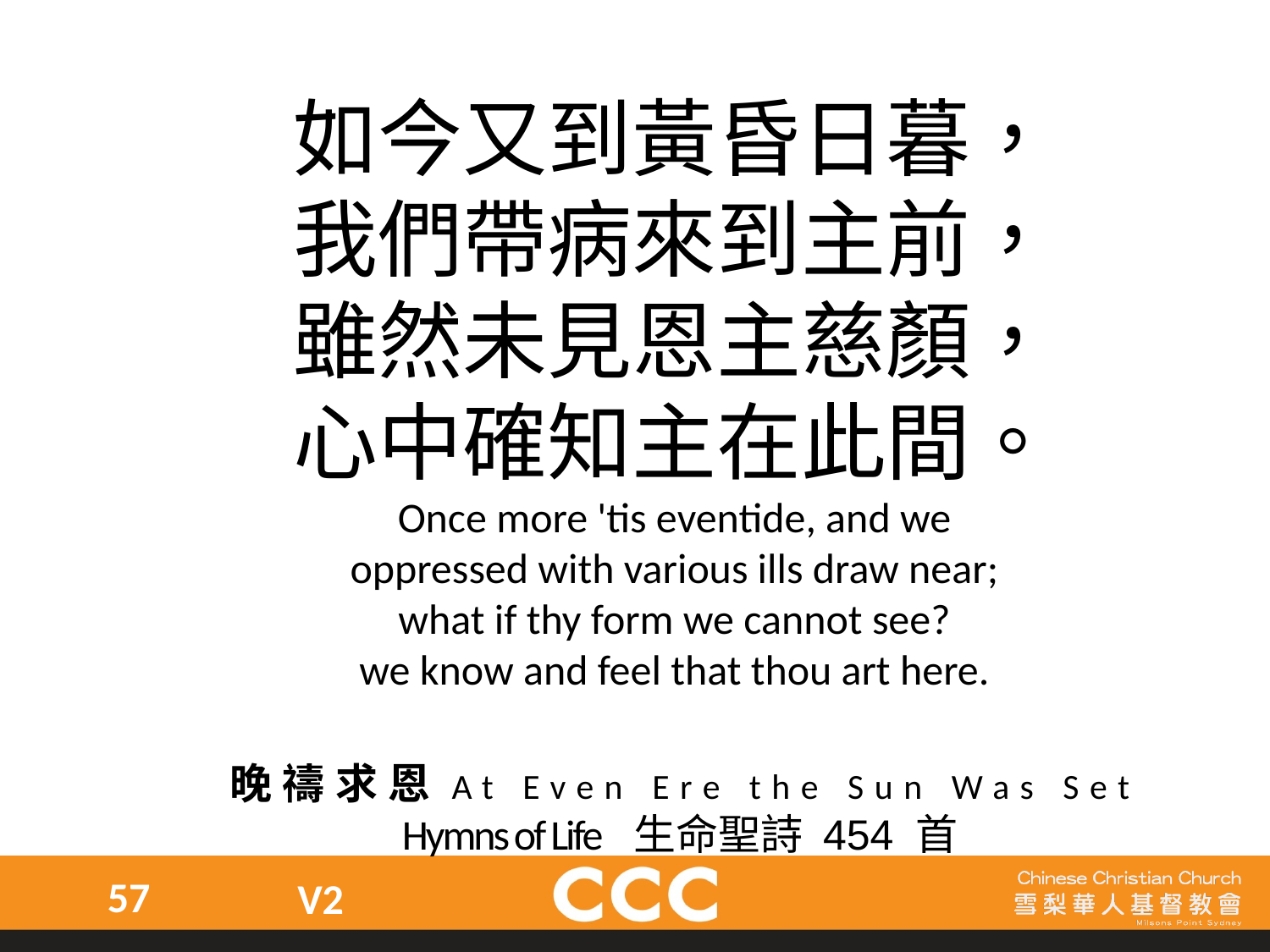

如今又到黃昏日暮，
我們帶病來到主前，
雖然未見恩主慈顏，
心中確知主在此間。
Once more 'tis eventide, and we
oppressed with various ills draw near;
what if thy form we cannot see?
we know and feel that thou art here.
晚禱求恩At Even Ere the Sun Was Set
Hymns of Life   生命聖詩 454 首
57
V2